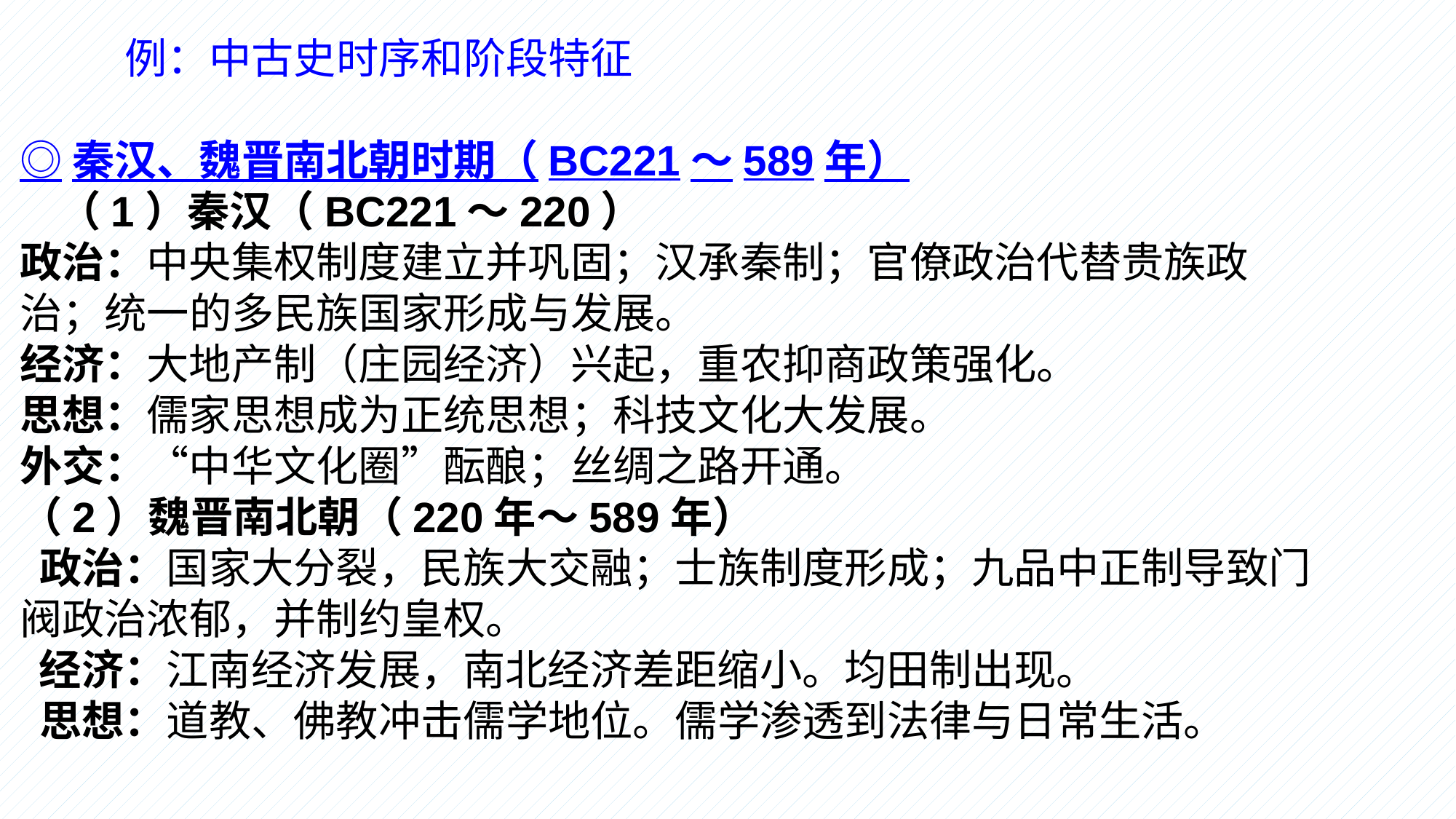

例：中古史时序和阶段特征

◎秦汉、魏晋南北朝时期（BC221～589年）
   （1）秦汉（BC221～220）
政治：中央集权制度建立并巩固；汉承秦制；官僚政治代替贵族政治；统一的多民族国家形成与发展。
经济：大地产制（庄园经济）兴起，重农抑商政策强化。
思想：儒家思想成为正统思想；科技文化大发展。
外交：“中华文化圈”酝酿；丝绸之路开通。
（2）魏晋南北朝（220年～589年）
 政治：国家大分裂，民族大交融；士族制度形成；九品中正制导致门阀政治浓郁，并制约皇权。
 经济：江南经济发展，南北经济差距缩小。均田制出现。
 思想：道教、佛教冲击儒学地位。儒学渗透到法律与日常生活。